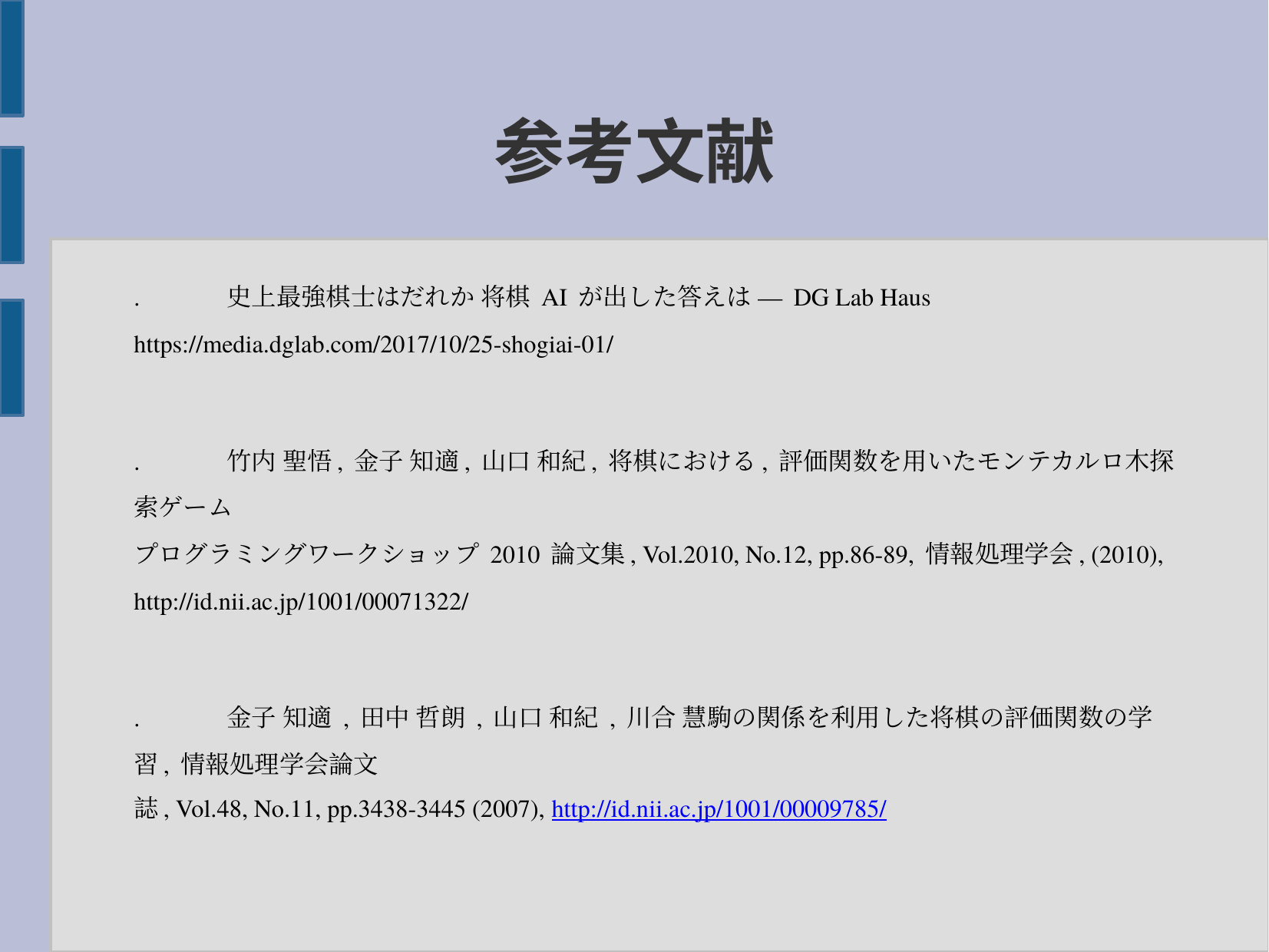

参考文献
	.	史上最強棋士はだれか 将棋 AI が出した答えは — DG Lab Haus https://media.dglab.com/2017/10/25-shogiai-01/
	.	竹内 聖悟, 金子 知適, 山口 和紀, 将棋における, 評価関数を用いたモンテカルロ木探索ゲーム
プログラミングワークショップ 2010 論文集, Vol.2010, No.12, pp.86-89, 情報処理学会, (2010),
http://id.nii.ac.jp/1001/00071322/
	.	金子 知適 , 田中 哲朗 , 山口 和紀 , 川合 慧駒の関係を利用した将棋の評価関数の学習, 情報処理学会論文
誌, Vol.48, No.11, pp.3438-3445 (2007), http://id.nii.ac.jp/1001/00009785/